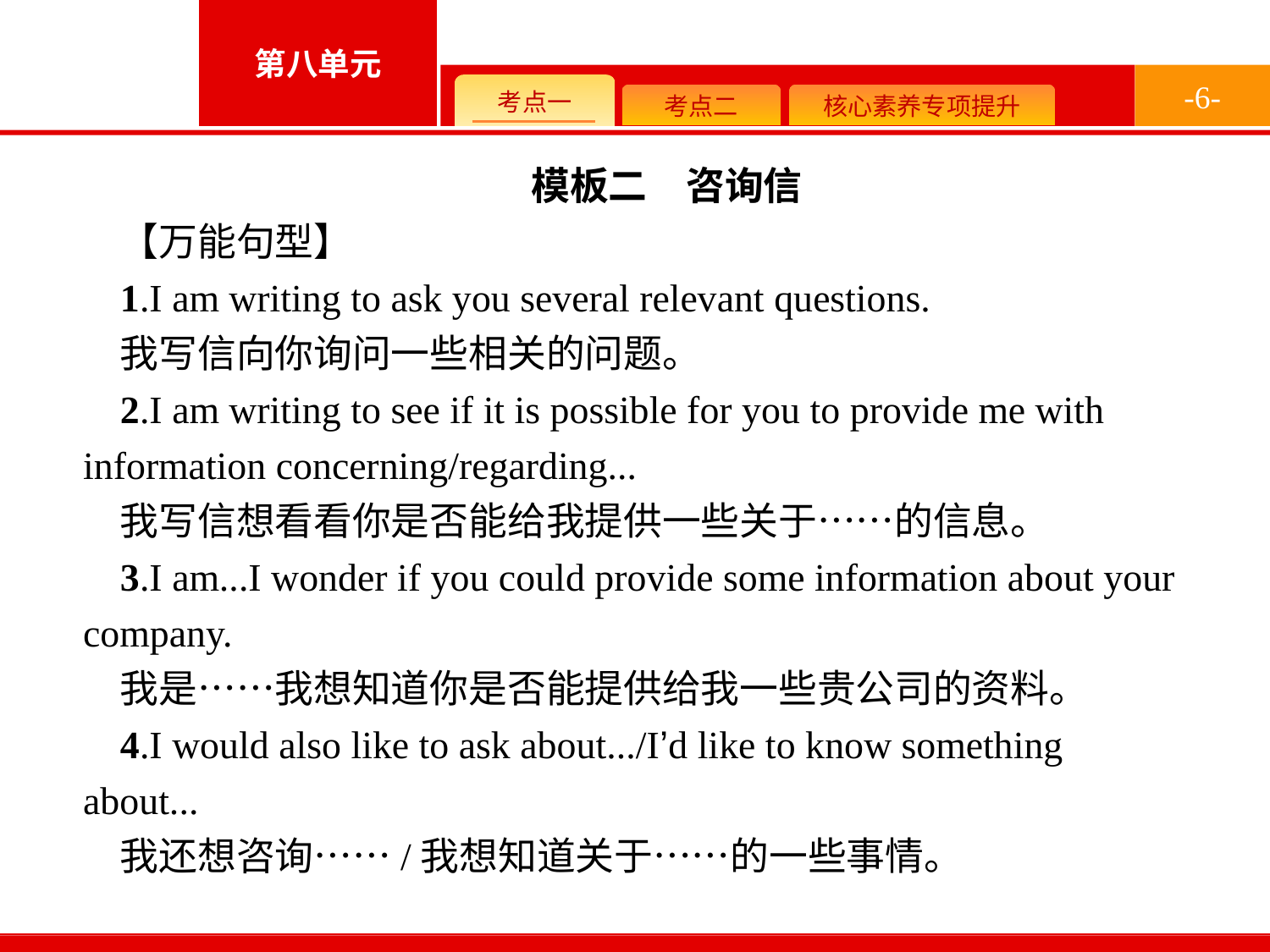

-6-
模板二　咨询信
【万能句型】
1.I am writing to ask you several relevant questions.
我写信向你询问一些相关的问题。
2.I am writing to see if it is possible for you to provide me with information concerning/regarding...
我写信想看看你是否能给我提供一些关于……的信息。
3.I am...I wonder if you could provide some information about your company.
我是……我想知道你是否能提供给我一些贵公司的资料。
4.I would also like to ask about.../I’d like to know something about...
我还想咨询……/我想知道关于……的一些事情。